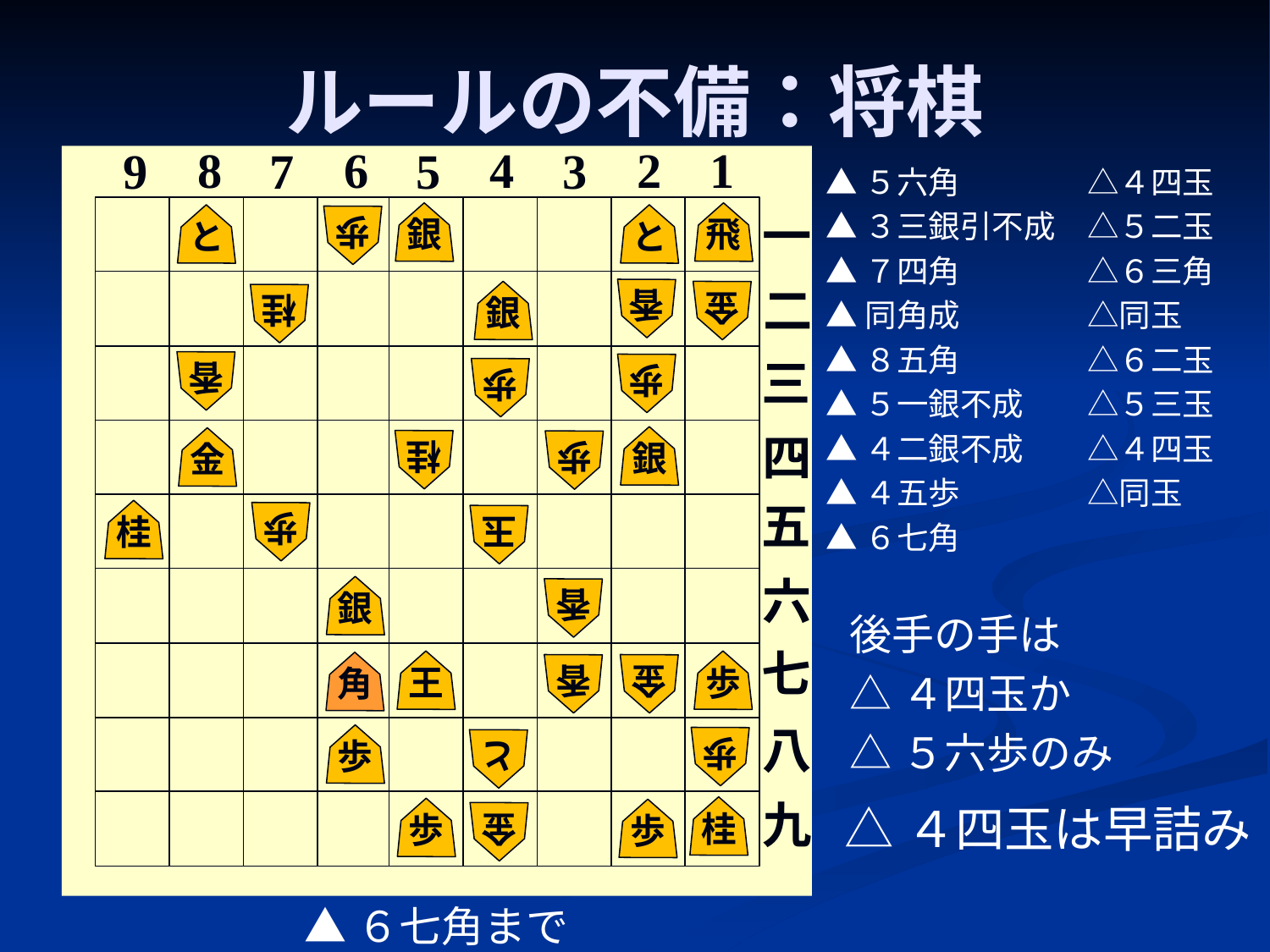

# ルールの不備：将棋
6
2
1
8
4
7
3
9
5

一

二
三

四
五

六

七

八

九

▲５六角　　　　△４四玉
▲３三銀引不成　△５二玉
▲７四角　　　　△６三角
▲同角成　　　　△同玉
▲８五角　　　　△６二玉
▲５一銀不成　　△５三玉
▲４二銀不成　　△４四玉
▲４五歩　　　　△同玉
▲６七角
銀
飛
と
と
歩
香
金
銀
桂
香
歩
歩
銀
金
桂
歩
桂
歩
玉
銀
香
後手の手は
△４四玉か
△５六歩のみ
王
歩
角
香
金
歩
歩
と
△４四玉は早詰み
桂
歩
歩
金
▲６七角まで